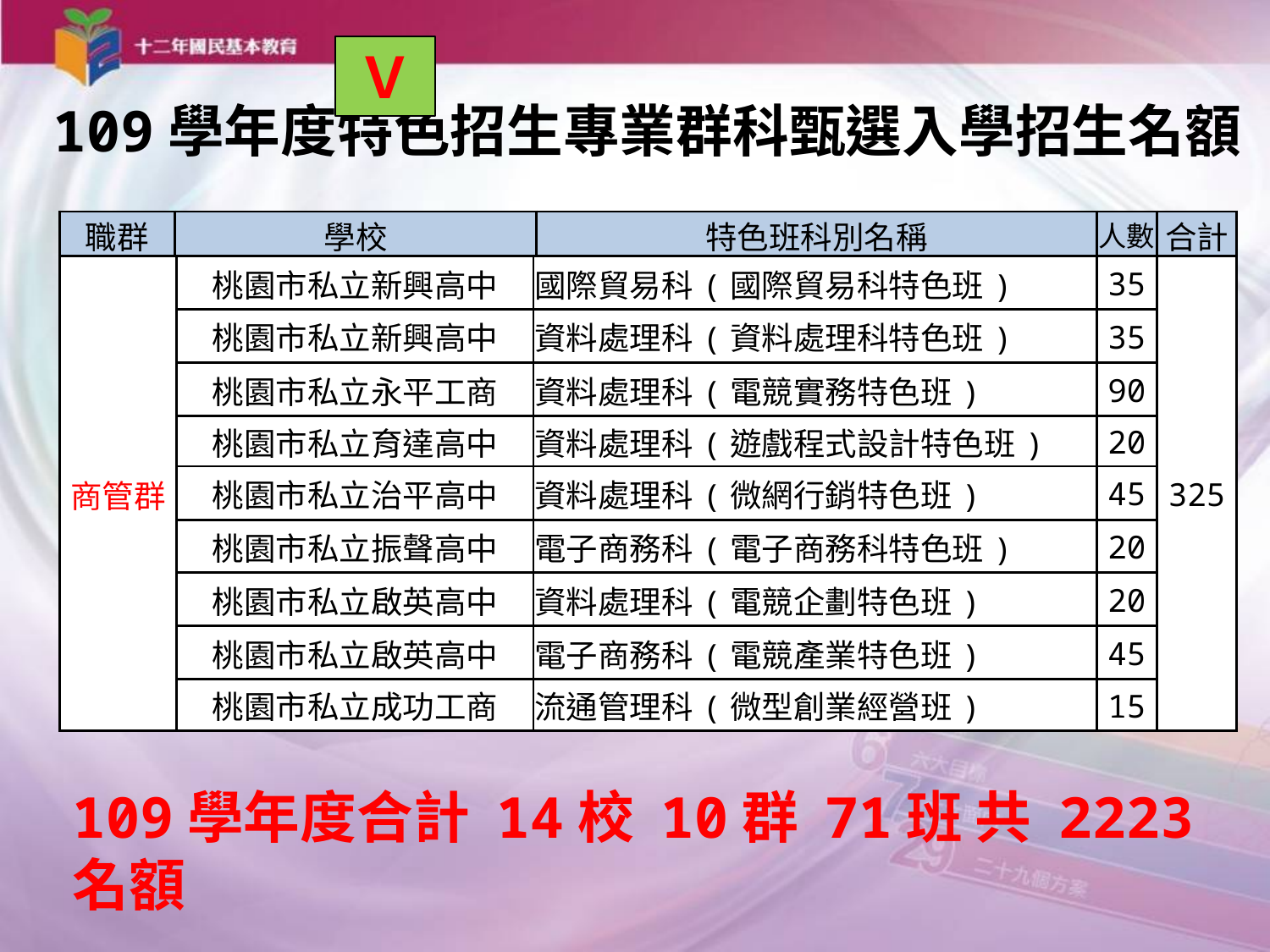

Ｖ
109學年度特色招生專業群科甄選入學招生名額
| 職群 | 學校 | 特色班科別名稱 | 人數 | 合計 |
| --- | --- | --- | --- | --- |
| 商管群 | 桃園市私立新興高中 | 國際貿易科(國際貿易科特色班) | 35 | 325 |
| --- | --- | --- | --- | --- |
|  | 桃園市私立新興高中 | 資料處理科(資料處理科特色班) | 35 |  |
|  | 桃園市私立永平工商 | 資料處理科(電競實務特色班) | 90 |  |
|  | 桃園市私立育達高中 | 資料處理科(遊戲程式設計特色班) | 20 |  |
|  | 桃園市私立治平高中 | 資料處理科(微網行銷特色班) | 45 |  |
|  | 桃園市私立振聲高中 | 電子商務科(電子商務科特色班) | 20 |  |
|  | 桃園市私立啟英高中 | 資料處理科(電競企劃特色班) | 20 |  |
|  | 桃園市私立啟英高中 | 電子商務科(電競產業特色班) | 45 |  |
|  | 桃園市私立成功工商 | 流通管理科(微型創業經營班) | 15 |  |
109學年度合計 14校 10群 71班 共 2223名額